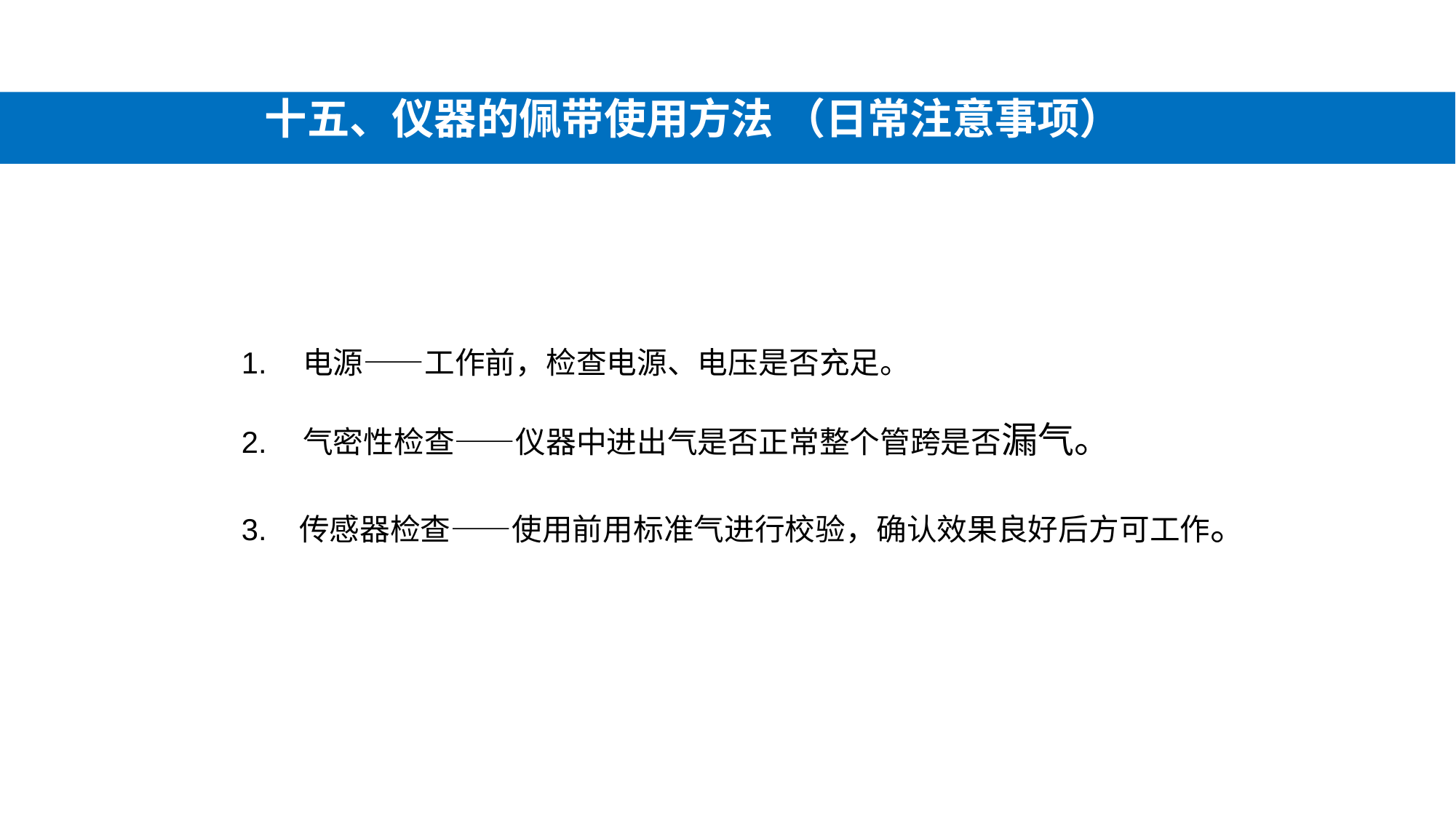

#
                                        十五、仪器的佩带使用方法 （日常注意事项）
电源——工作前，检查电源、电压是否充足。

气密性检查——仪器中进出气是否正常整个管跨是否漏气。

3.   传感器检查——使用前用标准气进行校验，确认效果良好后方可工作。